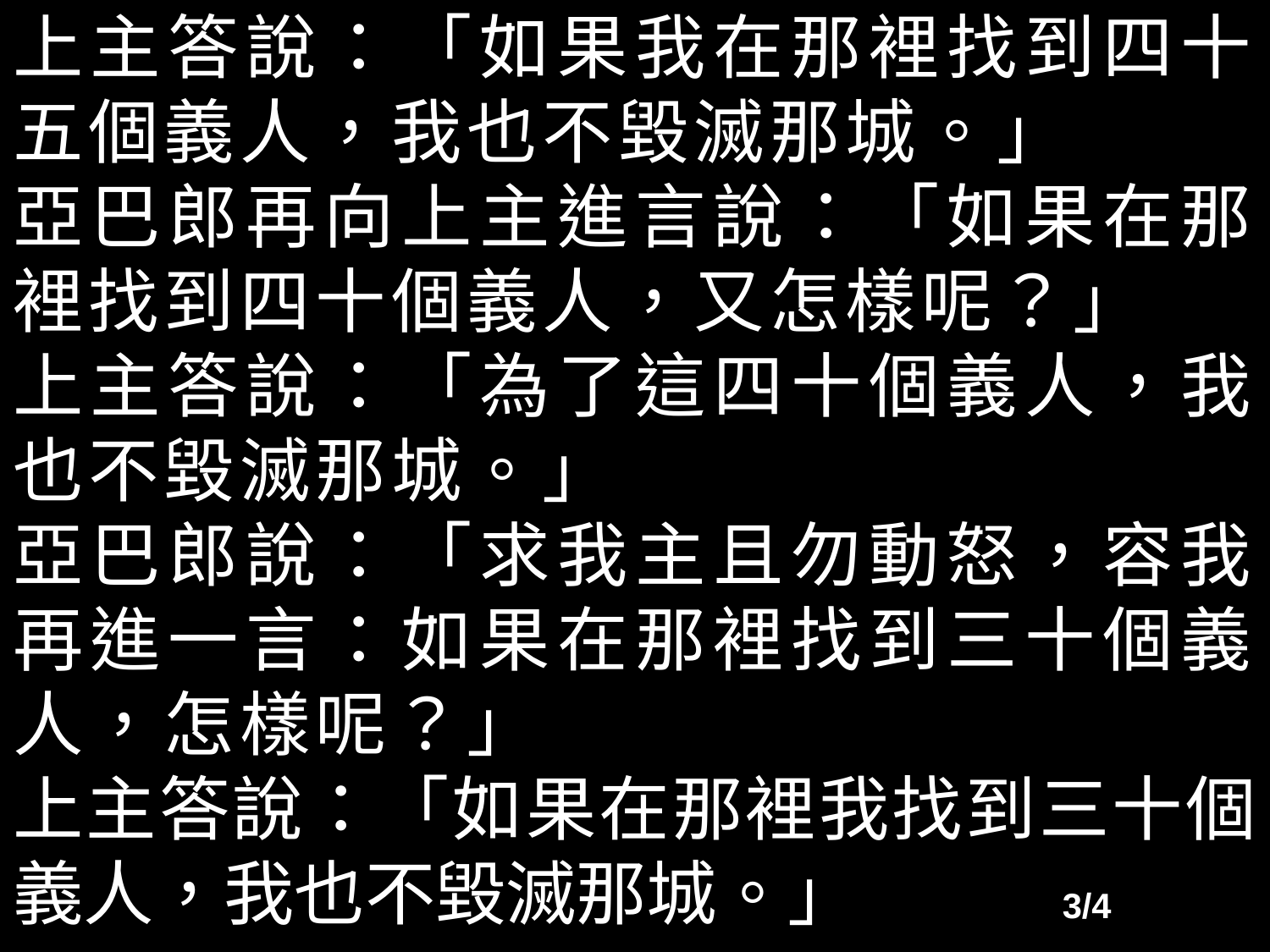

上主答說：「如果我在那裡找到四十五個義人，我也不毀滅那城。」
亞巴郎再向上主進言說：「如果在那裡找到四十個義人，又怎樣呢？」
上主答說：「為了這四十個義人，我也不毀滅那城。」
亞巴郎說：「求我主且勿動怒，容我再進一言：如果在那裡找到三十個義人，怎樣呢？」
上主答說：「如果在那裡我找到三十個義人，我也不毀滅那城。」
3/4